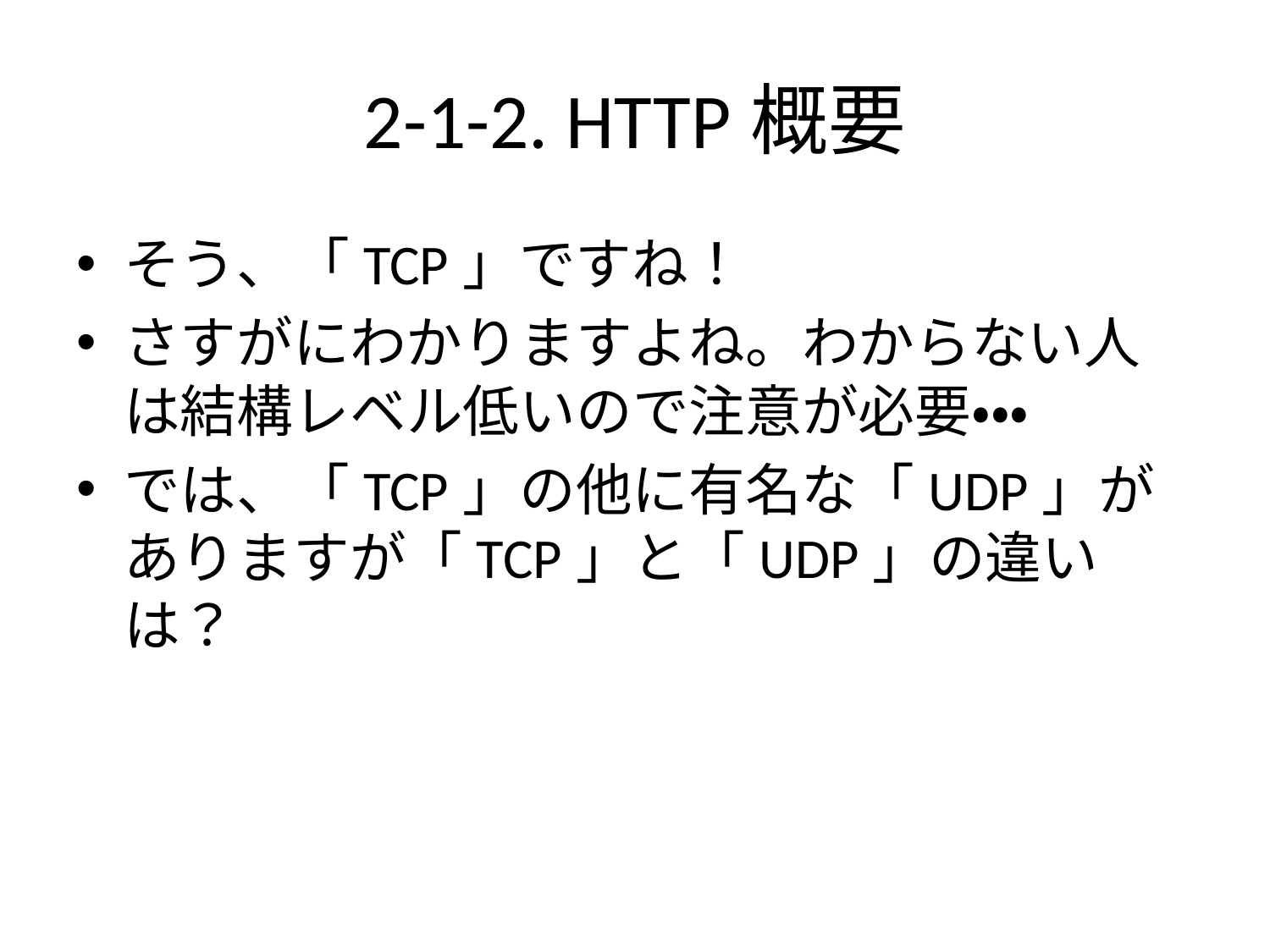

# 2-1-2. HTTP概要
そう、「TCP」ですね！
さすがにわかりますよね。わからない人は結構レベル低いので注意が必要・・・
では、「TCP」の他に有名な「UDP」がありますが「TCP」と「UDP」の違いは？